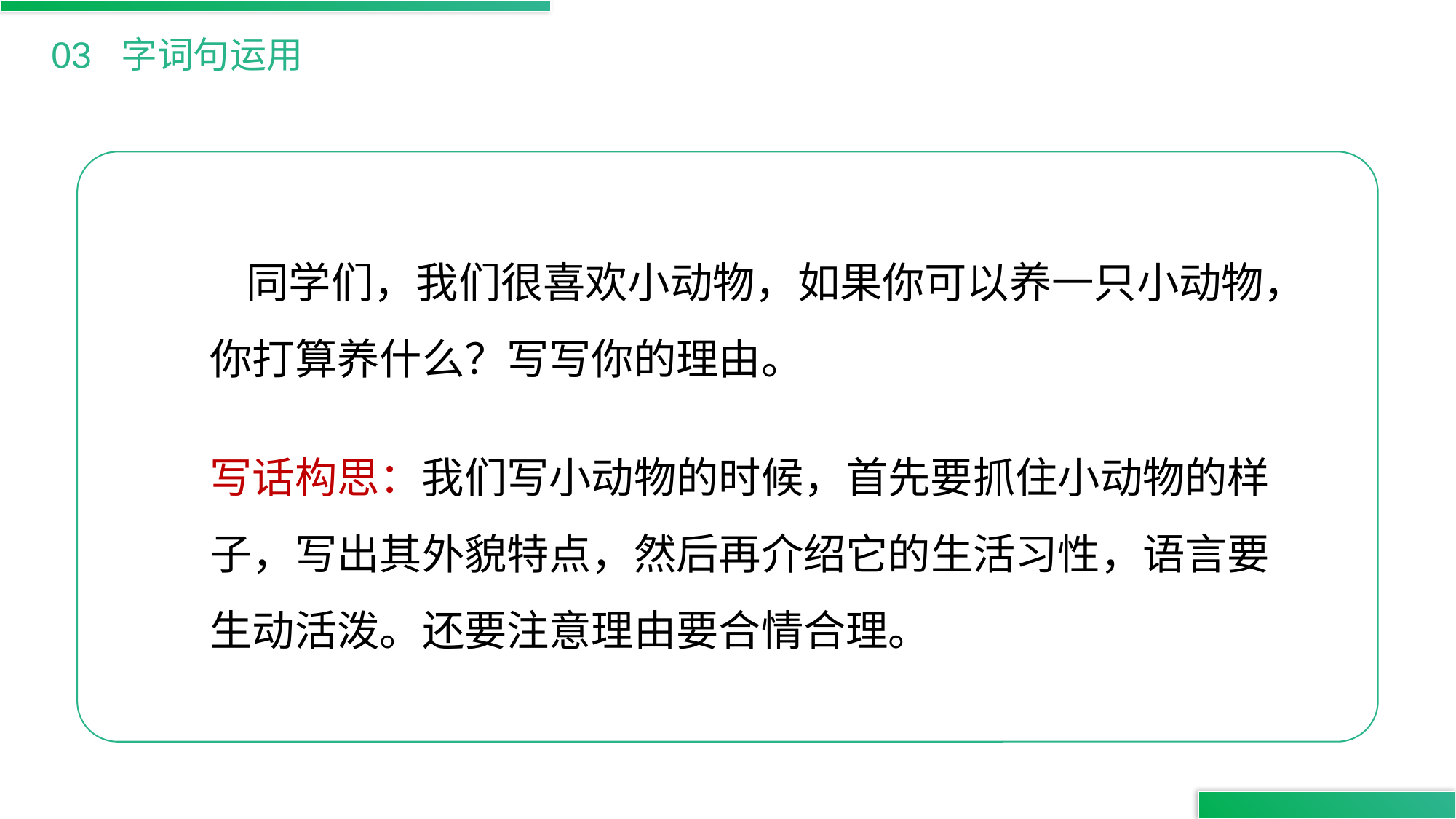

03  字词句运用
同学们，我们很喜欢小动物，如果你可以养一只小动物，你打算养什么？写写你的理由。
写话构思：我们写小动物的时候，首先要抓住小动物的样子，写出其外貌特点，然后再介绍它的生活习性，语言要生动活泼。还要注意理由要合情合理。